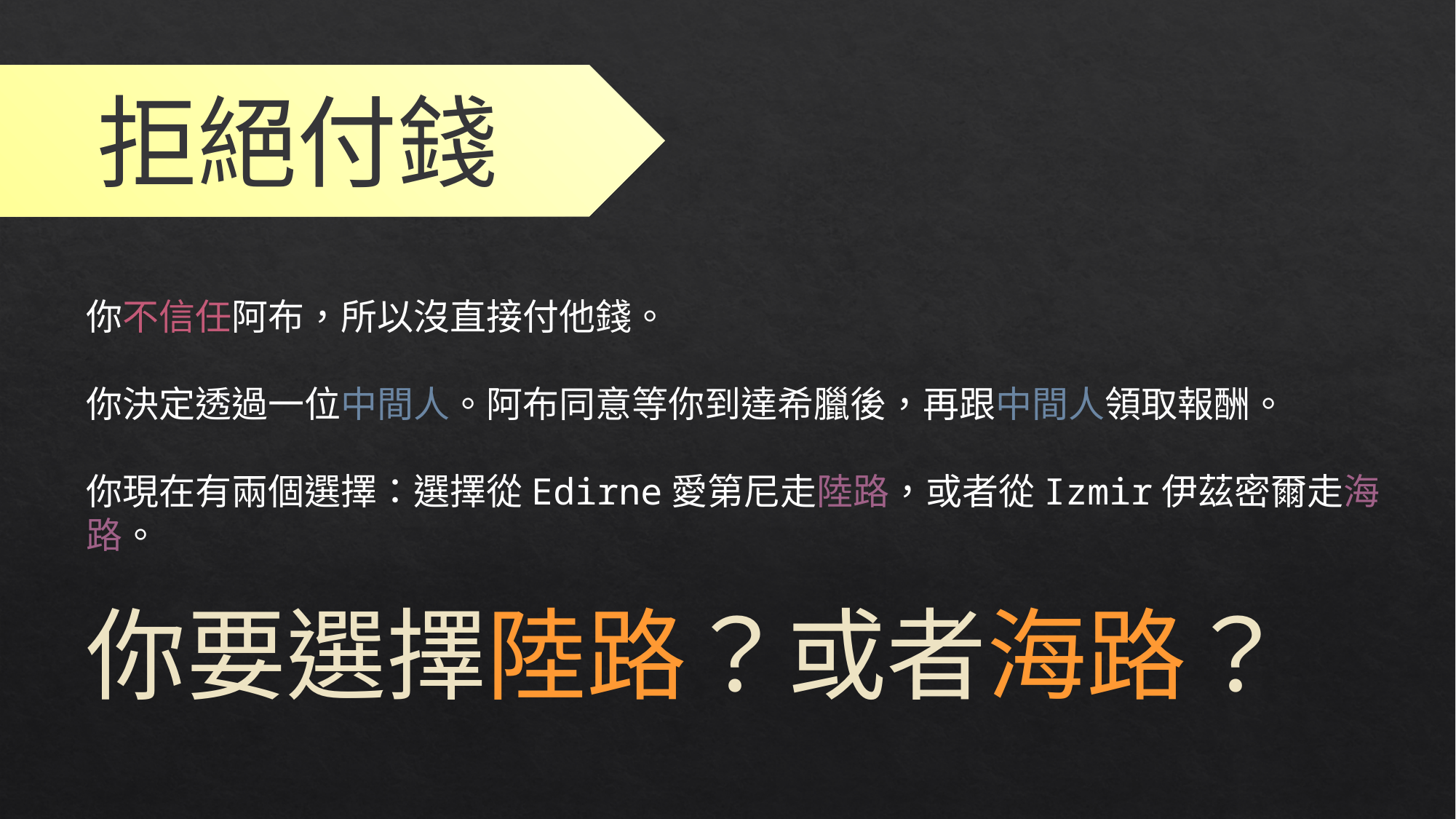

拒絕付錢
你不信任阿布，所以沒直接付他錢。

你決定透過一位中間人。阿布同意等你到達希臘後，再跟中間人領取報酬。

你現在有兩個選擇：選擇從Edirne愛第尼走陸路，或者從Izmir伊茲密爾走海路。

你要選擇陸路？或者海路？